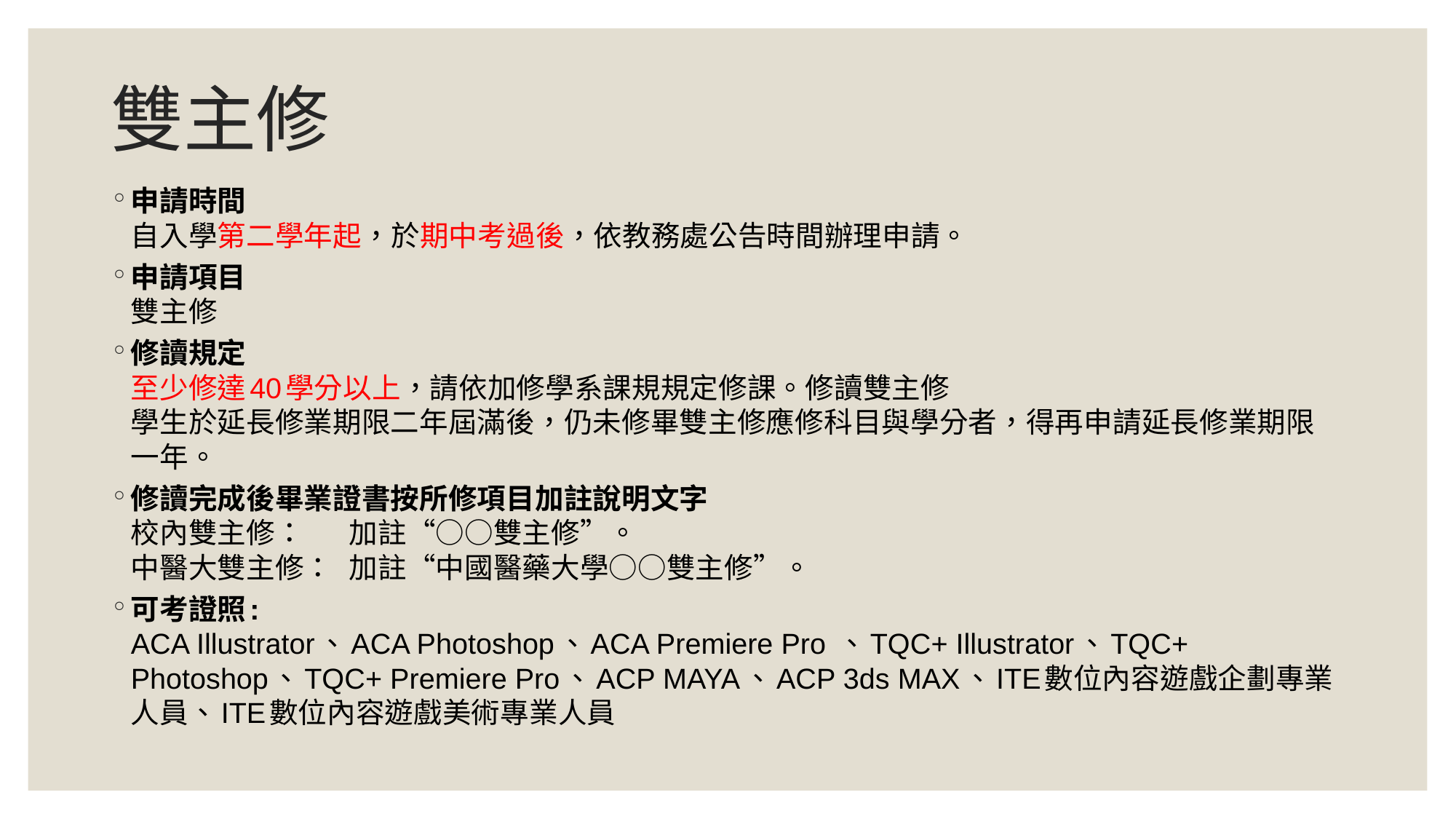

# 雙主修
申請時間
自入學第二學年起，於期中考過後，依教務處公告時間辦理申請。
申請項目
雙主修
修讀規定
至少修達40學分以上，請依加修學系課規規定修課。修讀雙主修
學生於延長修業期限二年屆滿後，仍未修畢雙主修應修科目與學分者，得再申請延長修業期限一年。
修讀完成後畢業證書按所修項目加註說明文字
校內雙主修：	加註“○○雙主修”。
中醫大雙主修：	加註“中國醫藥大學○○雙主修”。
可考證照:
ACA Illustrator、ACA Photoshop、ACA Premiere Pro 、TQC+ Illustrator、TQC+ Photoshop、TQC+ Premiere Pro、ACP MAYA、ACP 3ds MAX、ITE數位內容遊戲企劃專業人員、ITE數位內容遊戲美術專業人員